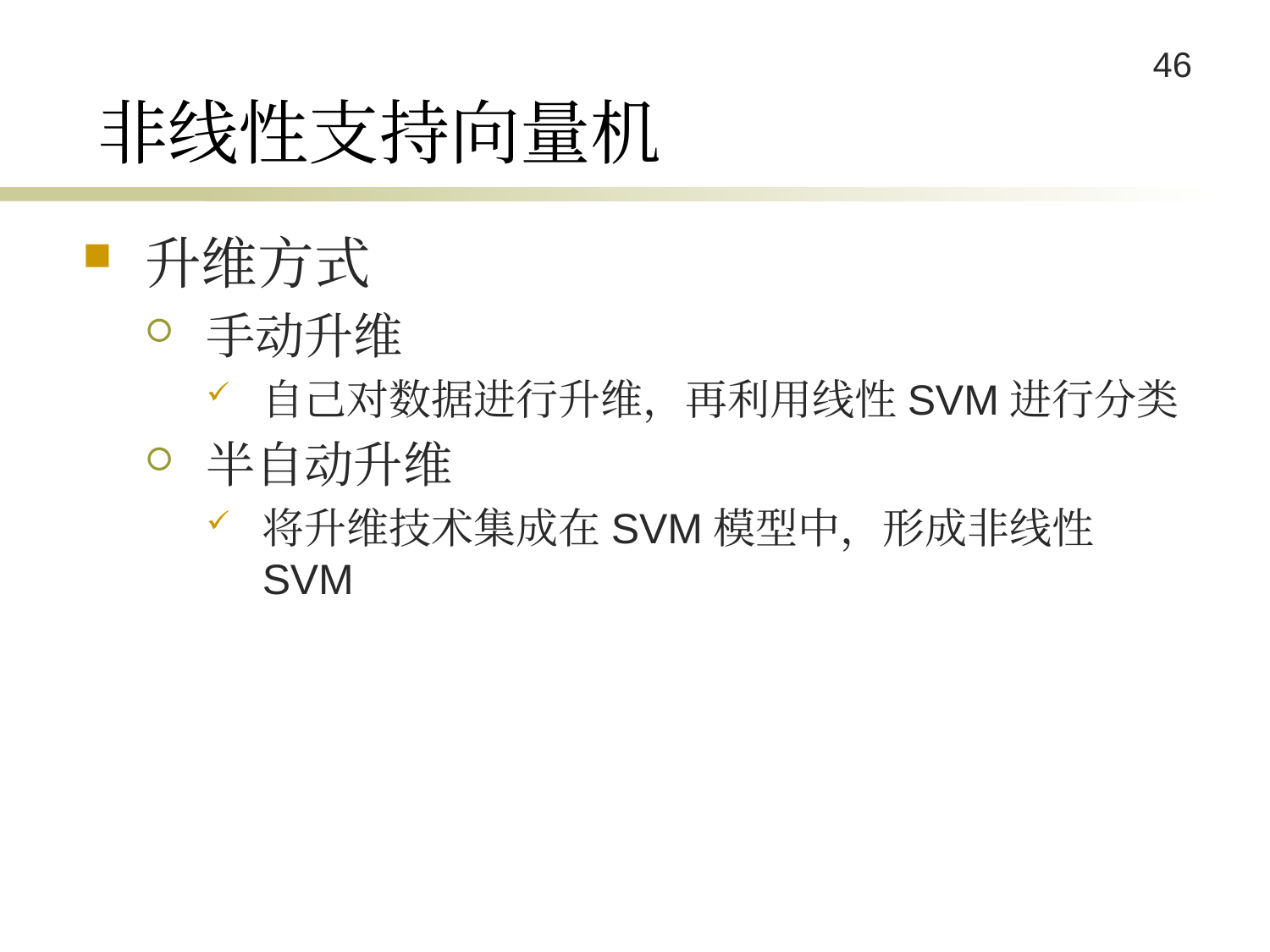

# 非线性支持向量机
升维方式
手动升维
自己对数据进行升维，再利用线性SVM进行分类
半自动升维
将升维技术集成在SVM模型中，形成非线性SVM